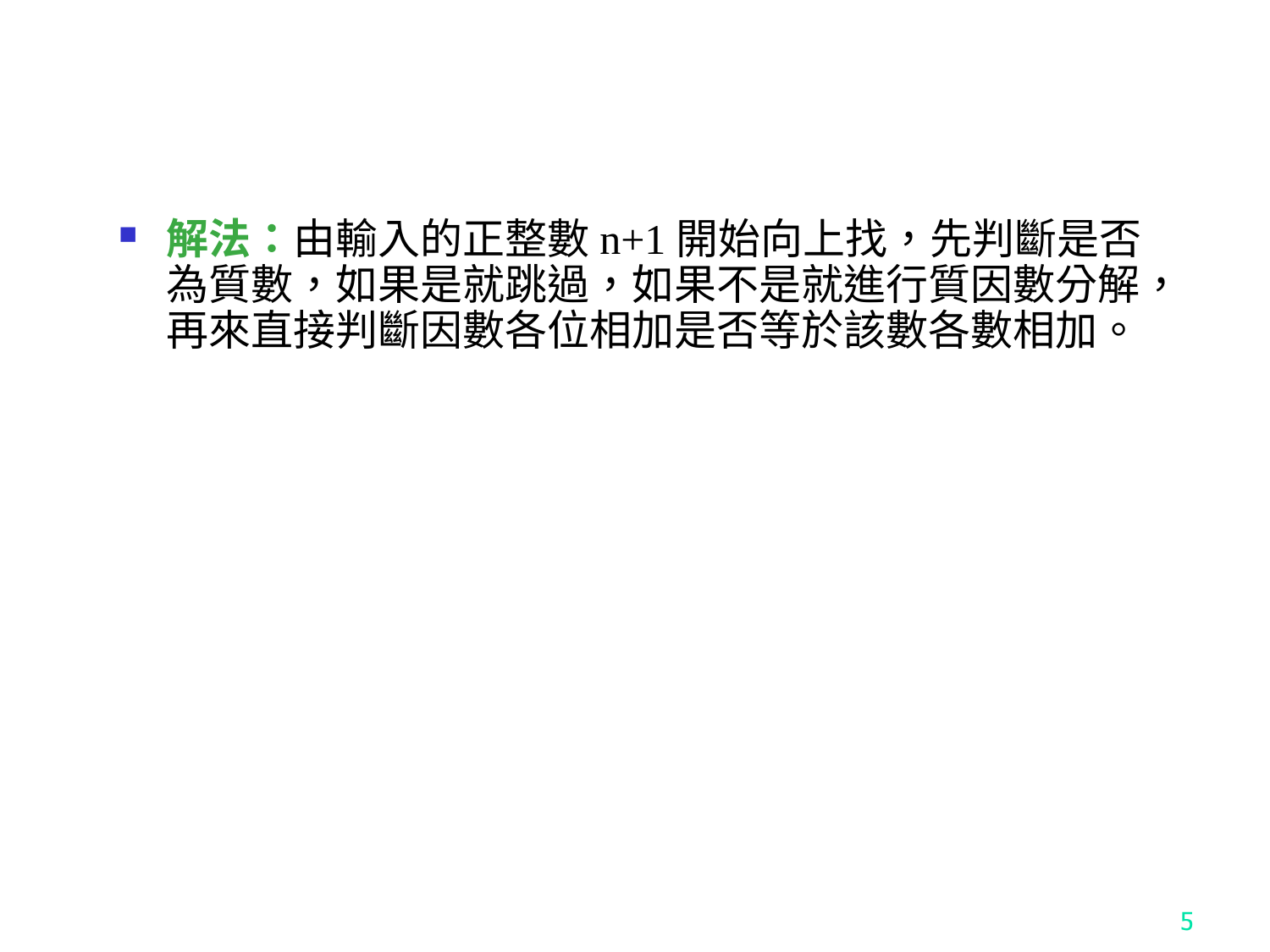

#
解法：由輸入的正整數n+1開始向上找，先判斷是否為質數，如果是就跳過，如果不是就進行質因數分解，再來直接判斷因數各位相加是否等於該數各數相加。

5